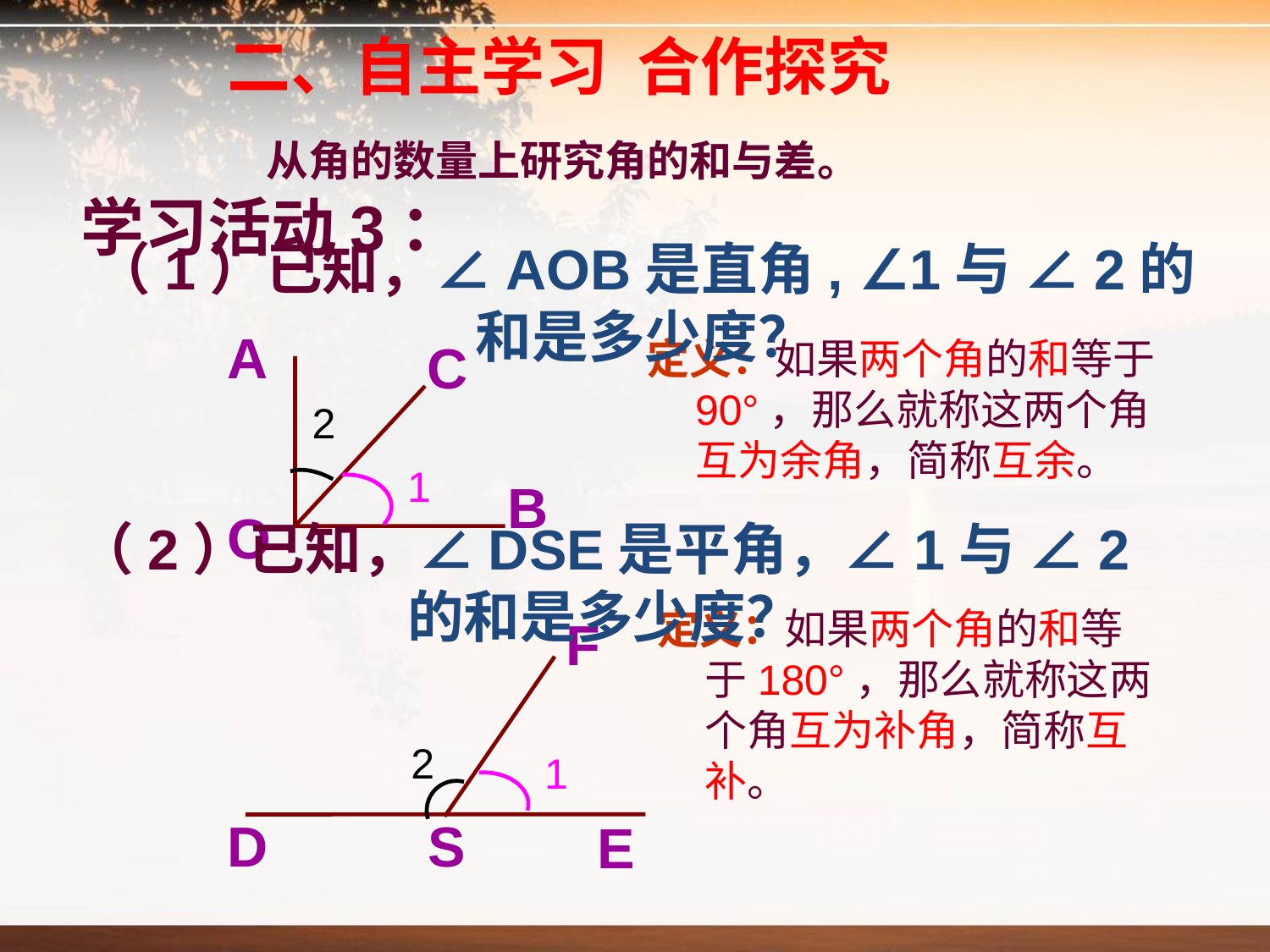

二、自主学习  合作探究
从角的数量上研究角的和与差。

学习活动3：
（1）已知，∠AOB是直角, ∠1与 ∠2的和是多少度？
A
C

2
1
B

O

定义：如果两个角的和等于90°，那么就称这两个角互为余角，简称互余。
（2）已知，∠DSE是平角，∠1与 ∠2的和是多少度？
定义：如果两个角的和等于180°，那么就称这两个角互为补角，简称互补。
F

2
1

D
S
E